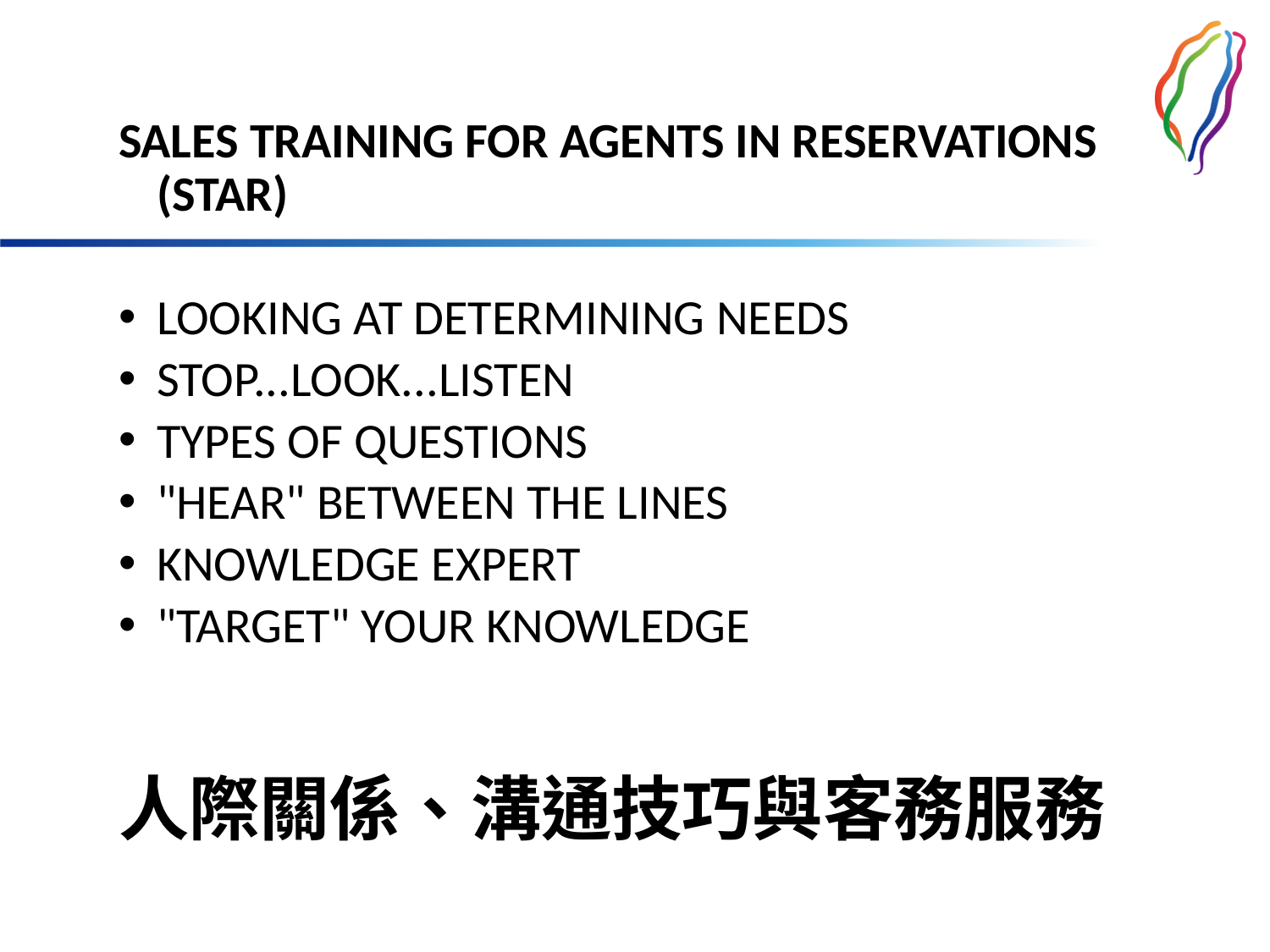

SALES TRAINING FOR AGENTS IN RESERVATIONS (STAR)

LOOKING AT DETERMINING NEEDS
STOP...LOOK...LISTEN
TYPES OF QUESTIONS
"HEAR" BETWEEN THE LINES
KNOWLEDGE EXPERT
"TARGET" YOUR KNOWLEDGE

# 人際關係、溝通技巧與客務服務